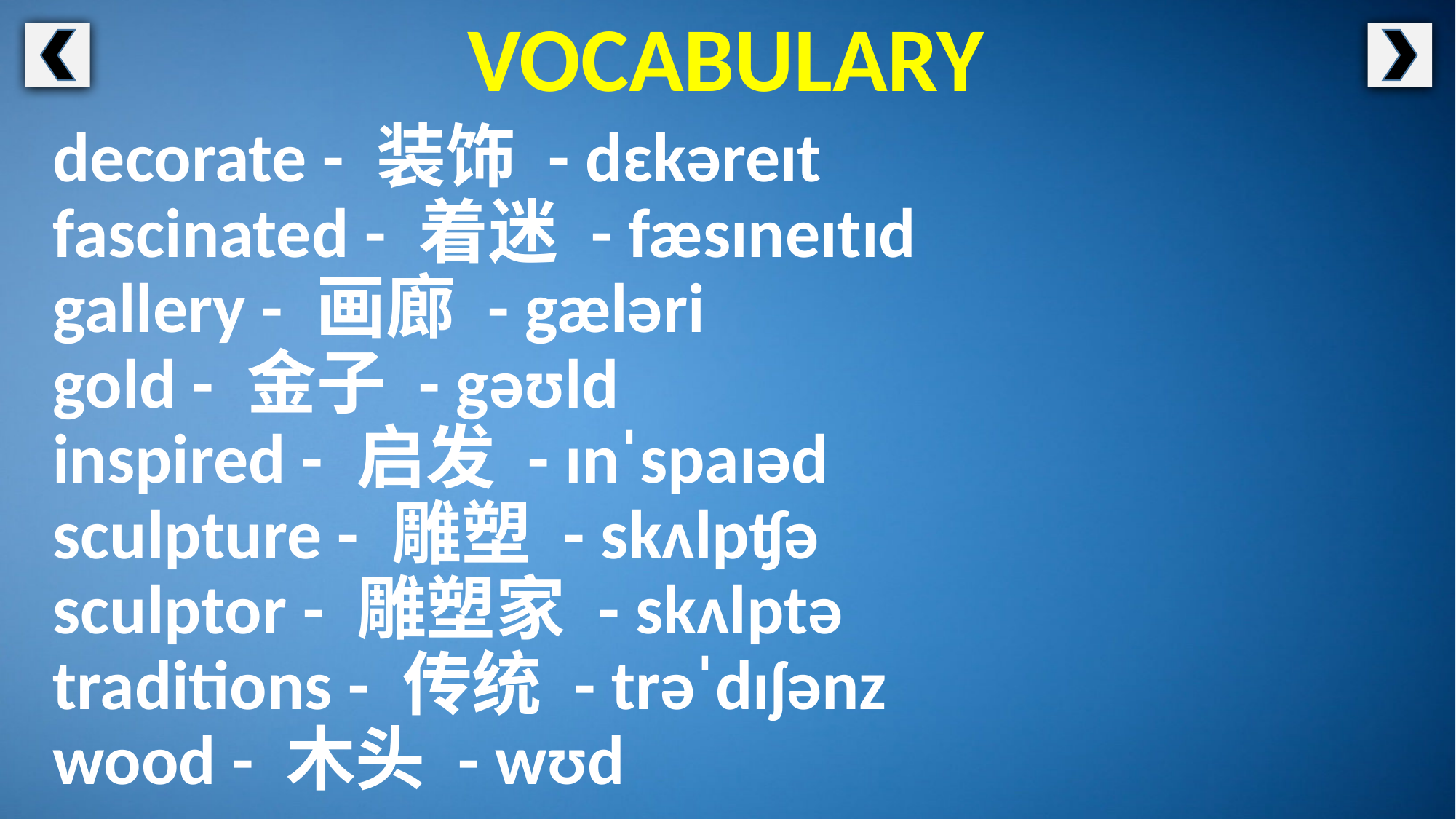

VOCABULARY
decorate - 装饰 - dɛkəreɪt
fascinated - 着迷 - fæsɪneɪtɪd
gallery - 画廊 - gæləri
gold - 金子 - gəʊld
inspired - 启发 - ɪnˈspaɪəd
sculpture - 雕塑 - skʌlpʧə
sculptor - 雕塑家 - skʌlptə
traditions - 传统 - trəˈdɪʃənz
wood - 木头 - wʊd